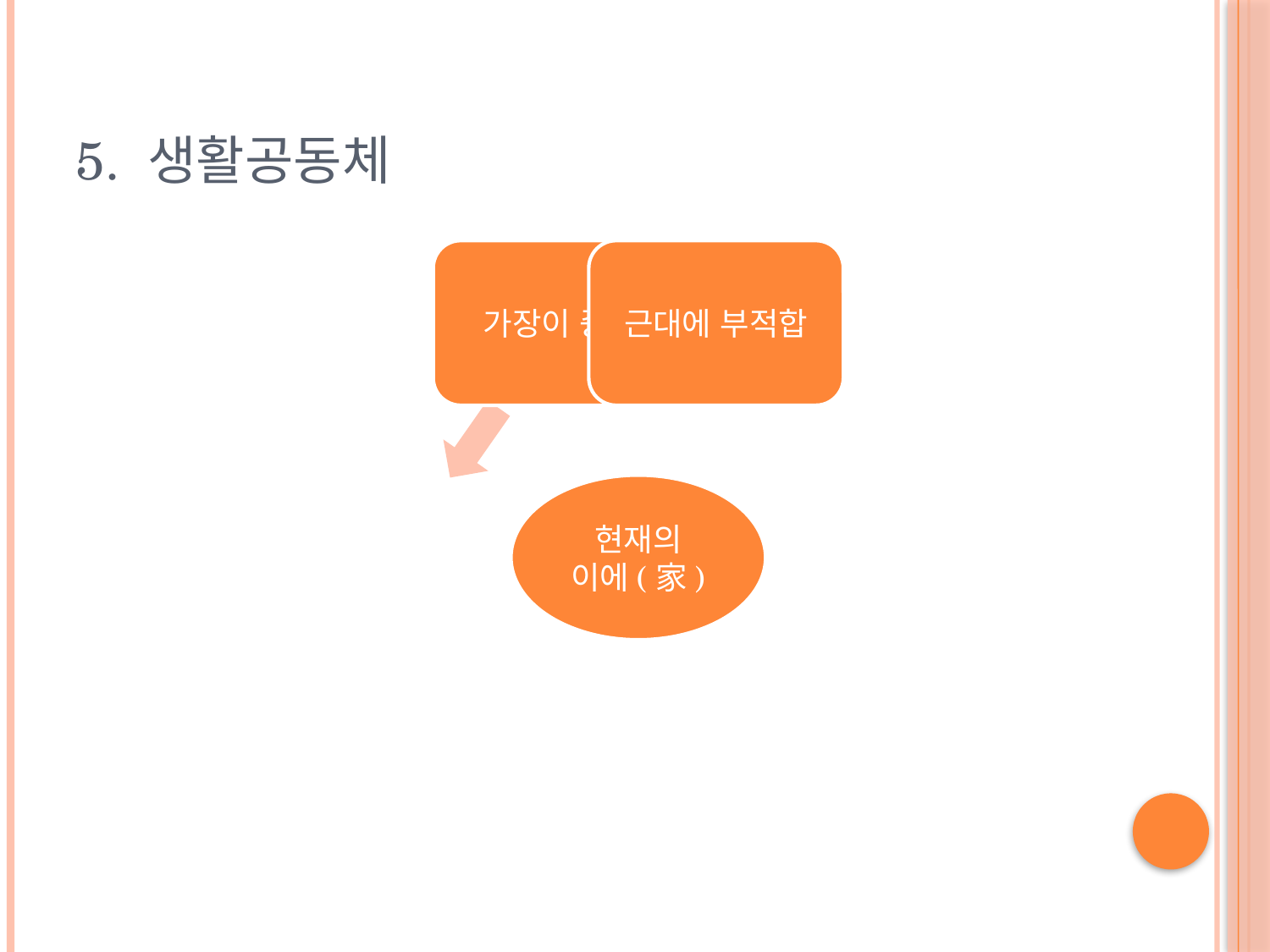

# 5. 생활공동체
현재의 이에(家)
근대에 부적합
가장이 중심